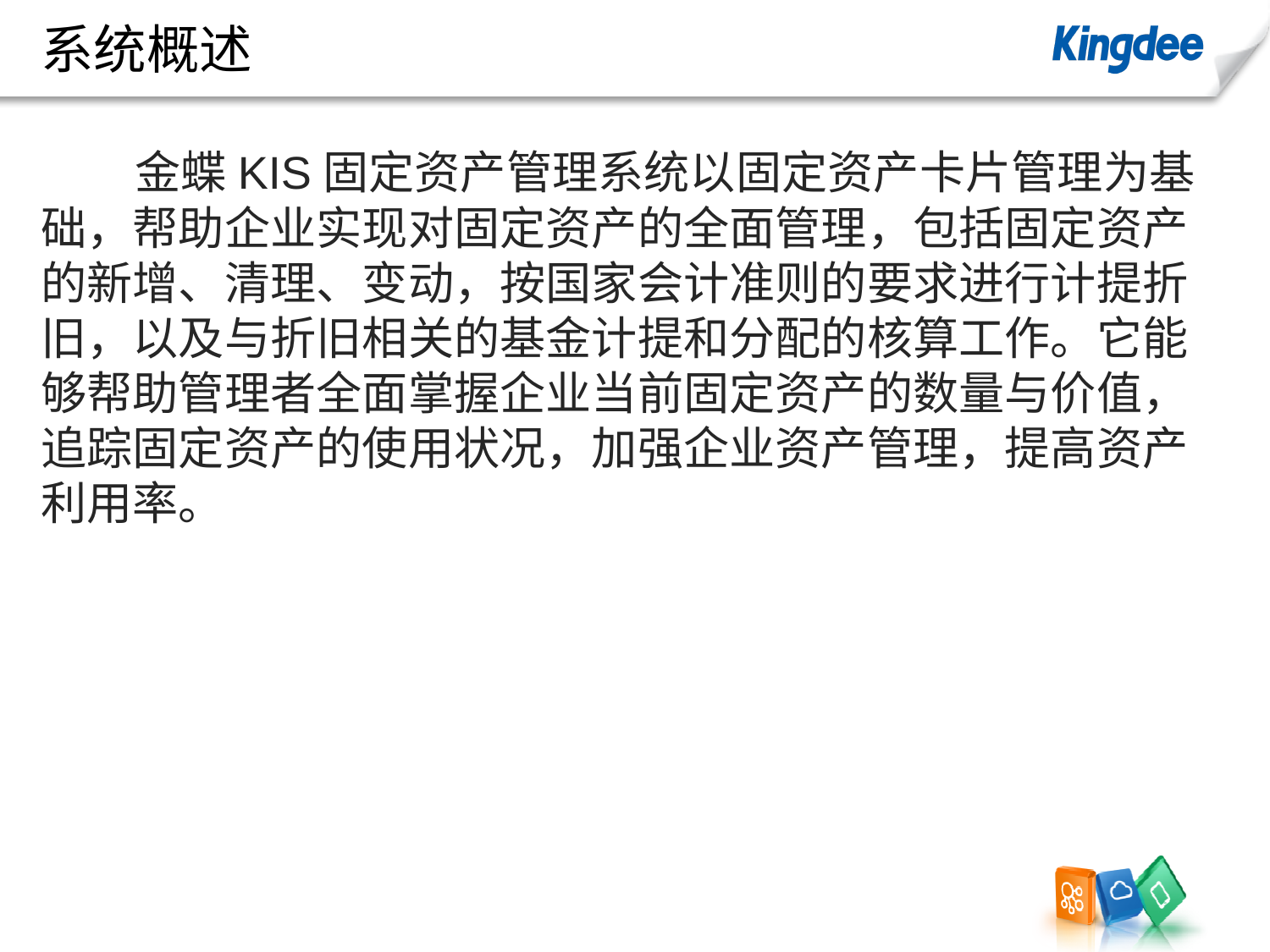

# 系统概述
        金蝶KIS固定资产管理系统以固定资产卡片管理为基础，帮助企业实现对固定资产的全面管理，包括固定资产的新增、清理、变动，按国家会计准则的要求进行计提折旧，以及与折旧相关的基金计提和分配的核算工作。它能够帮助管理者全面掌握企业当前固定资产的数量与价值，追踪固定资产的使用状况，加强企业资产管理，提高资产利用率。